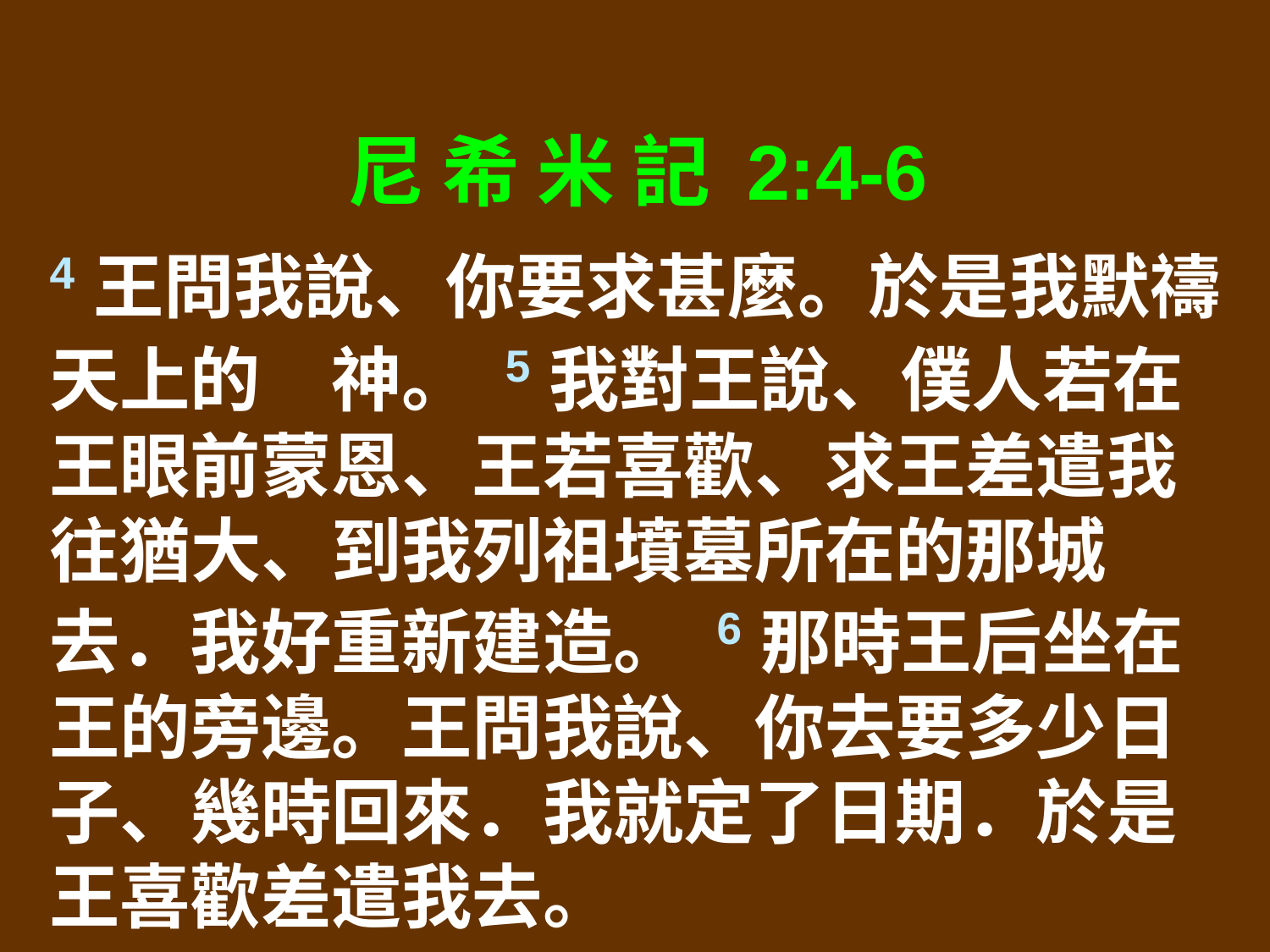

尼 希 米 記 2:4-6
4王問我說、你要求甚麼。於是我默禱天上的　神。 5我對王說、僕人若在王眼前蒙恩、王若喜歡、求王差遣我往猶大、到我列祖墳墓所在的那城去．我好重新建造。 6那時王后坐在王的旁邊。王問我說、你去要多少日子、幾時回來．我就定了日期．於是王喜歡差遣我去。